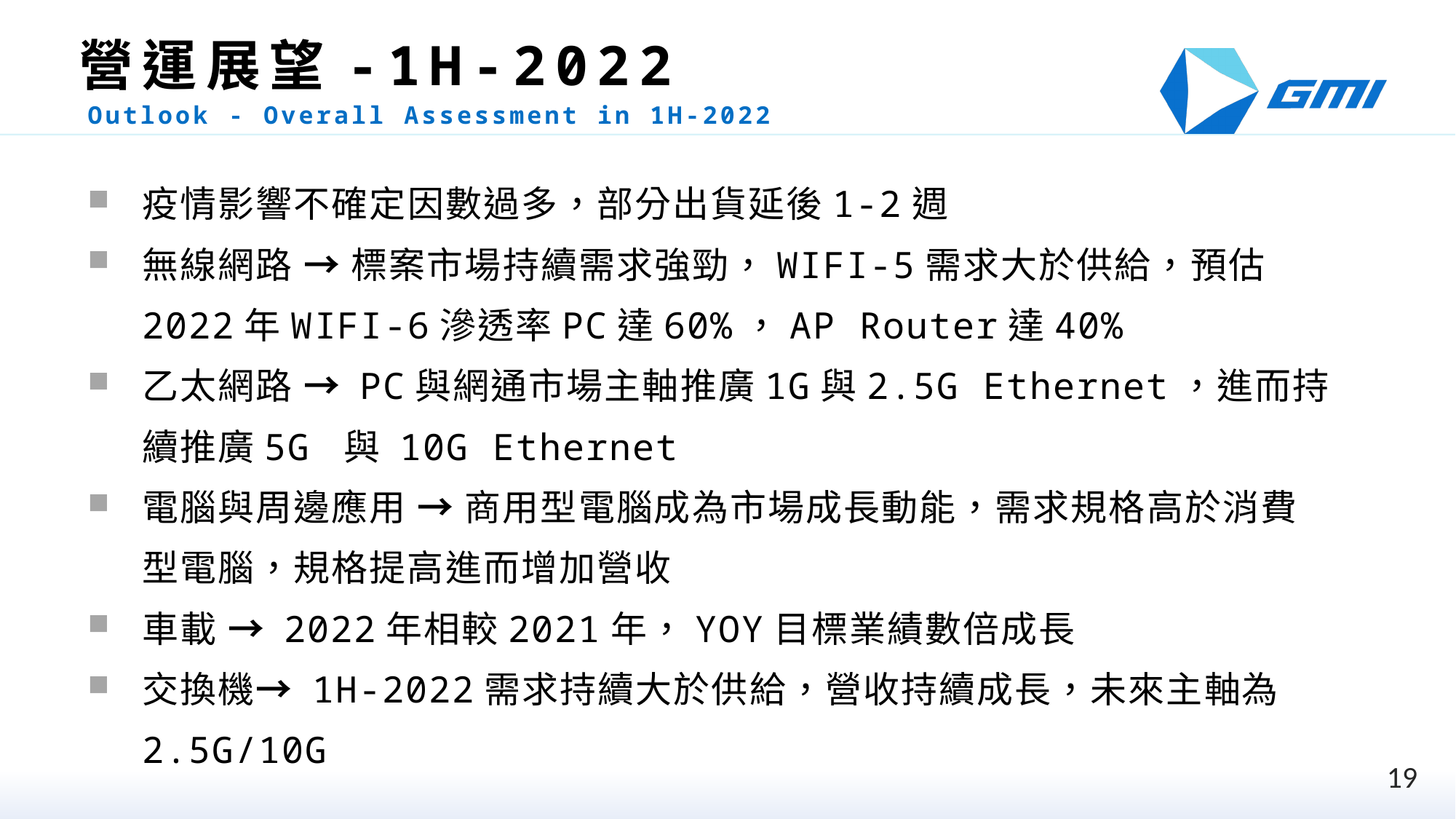

# 營運展望-1H-2022
Outlook - Overall Assessment in 1H-2022
疫情影響不確定因數過多，部分出貨延後1-2週
無線網路 → 標案市場持續需求強勁，WIFI-5需求大於供給，預估2022年WIFI-6滲透率PC達60%，AP Router達40%
乙太網路 → PC與網通市場主軸推廣1G與2.5G Ethernet，進而持續推廣5G 與 10G Ethernet
電腦與周邊應用 → 商用型電腦成為市場成長動能，需求規格高於消費型電腦，規格提高進而增加營收
車載 → 2022年相較2021年，YOY目標業績數倍成長
交換機→ 1H-2022需求持續大於供給，營收持續成長，未來主軸為2.5G/10G
19